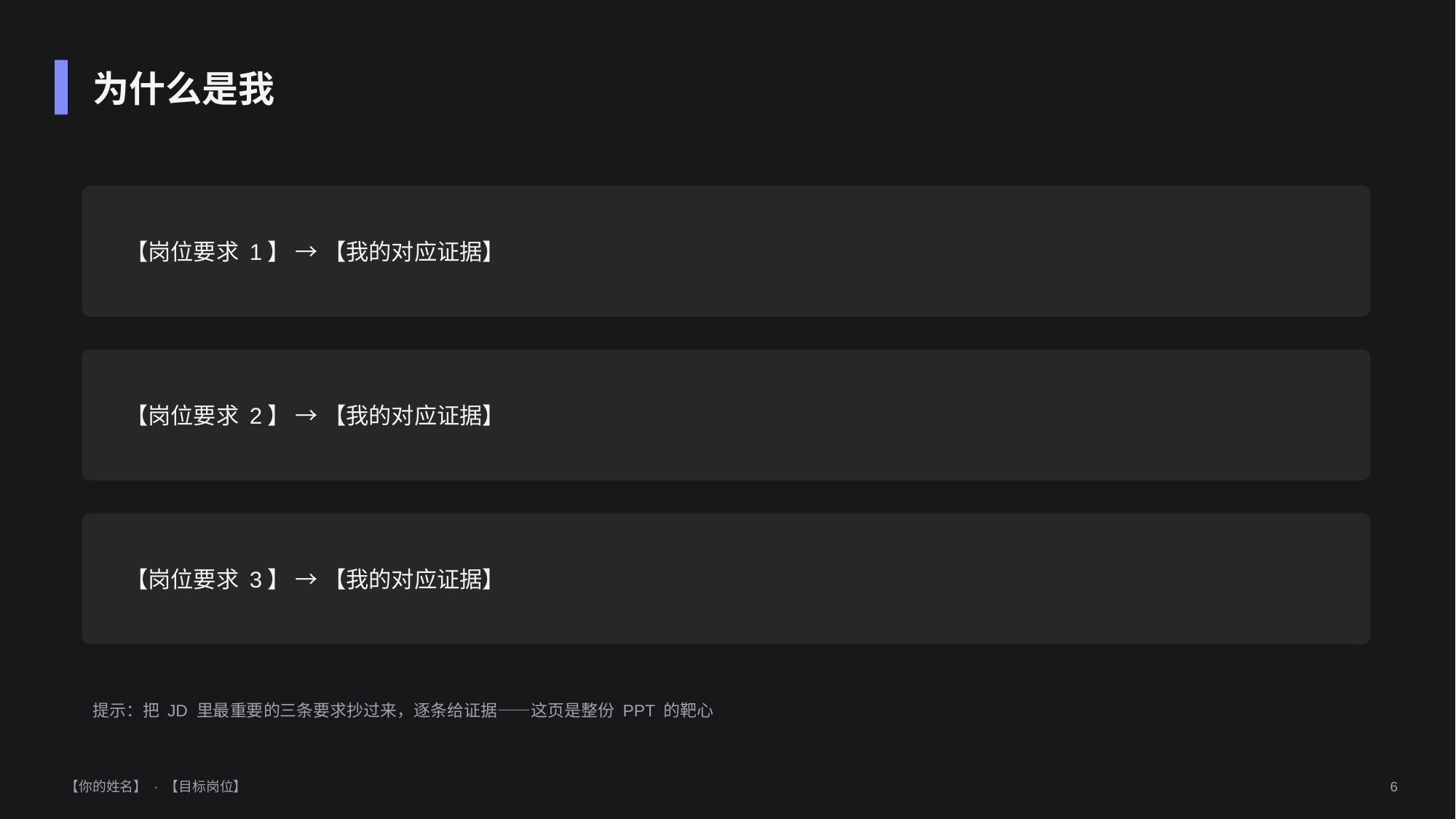

为什么是我

【岗位要求 1】 → 【我的对应证据】

【岗位要求 2】 → 【我的对应证据】

【岗位要求 3】 → 【我的对应证据】
提示：把 JD 里最重要的三条要求抄过来，逐条给证据——这页是整份 PPT 的靶心
【你的姓名】 · 【目标岗位】
6